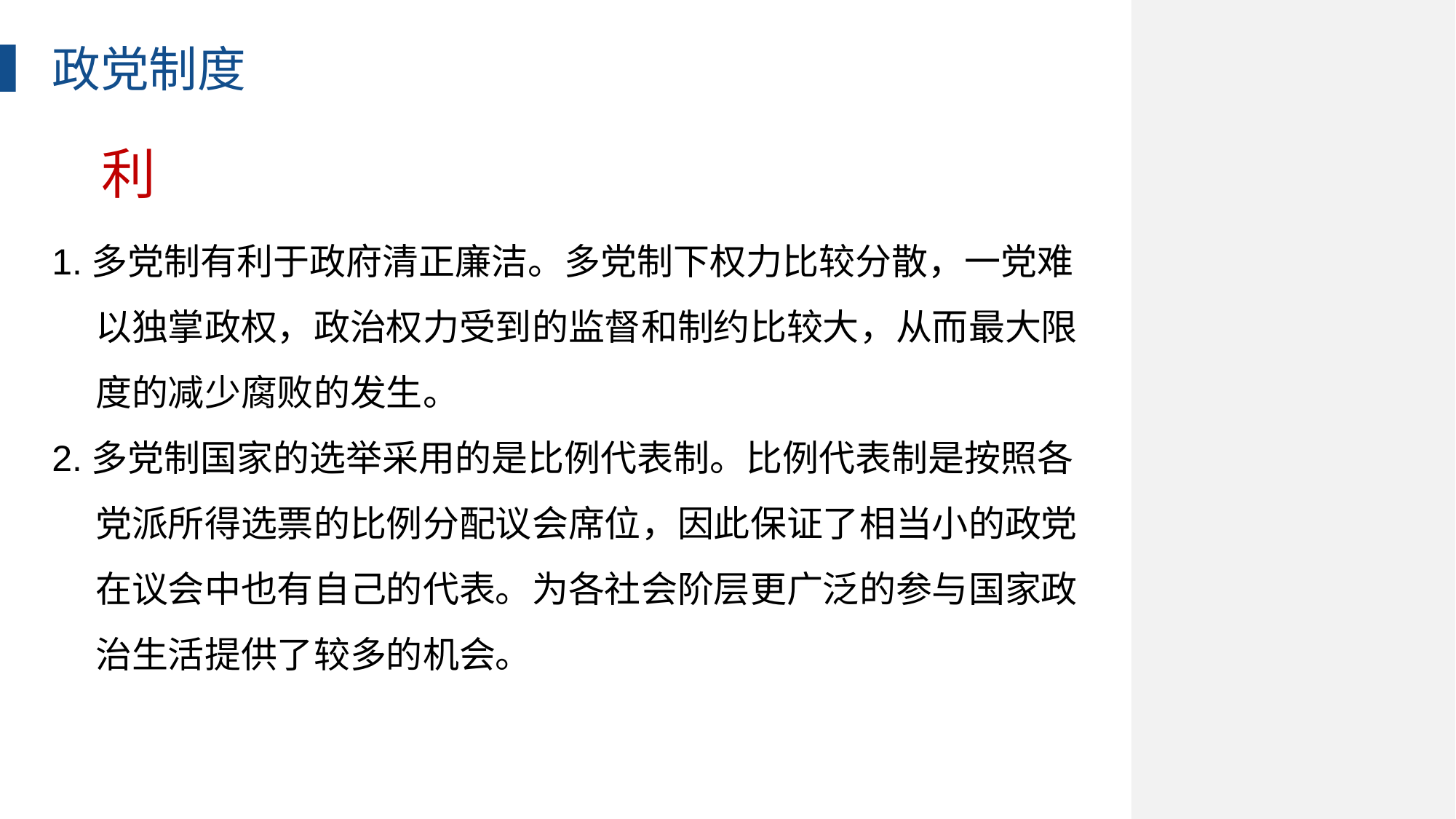

政党制度

利
1.多党制有利于政府清正廉洁。多党制下权力比较分散，一党难以独掌政权，政治权力受到的监督和制约比较大，从而最大限度的减少腐败的发生。
2.多党制国家的选举采用的是比例代表制。比例代表制是按照各党派所得选票的比例分配议会席位，因此保证了相当小的政党在议会中也有自己的代表。为各社会阶层更广泛的参与国家政治生活提供了较多的机会。